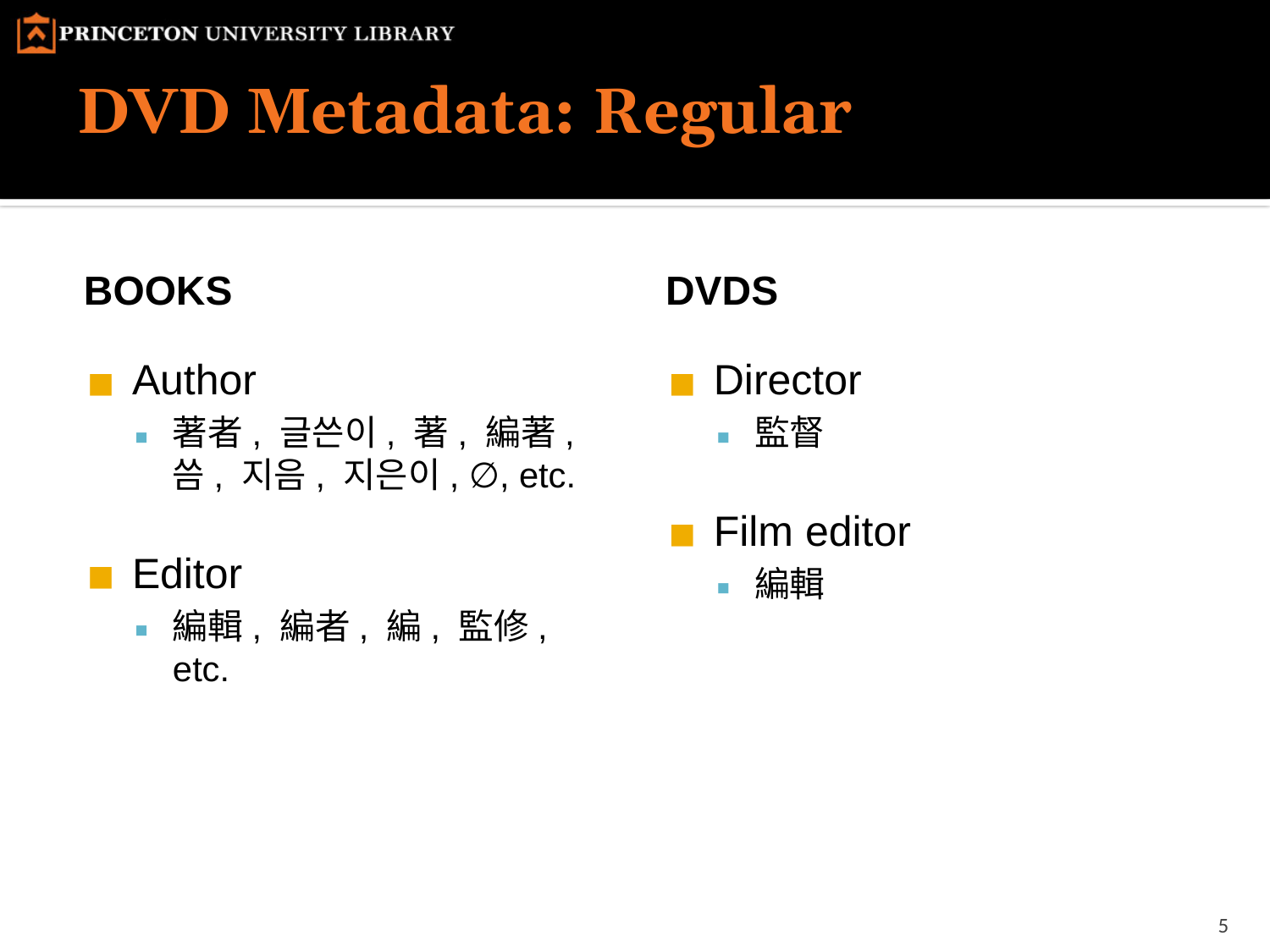

# DVD Metadata: Regular
BOOKS
DVDS
Author
著者, 글쓴이, 著, 編著, 씀, 지음, 지은이, ∅, etc.

Editor
編輯, 編者, 編, 監修, etc.
Director
監督

Film editor
編輯

5